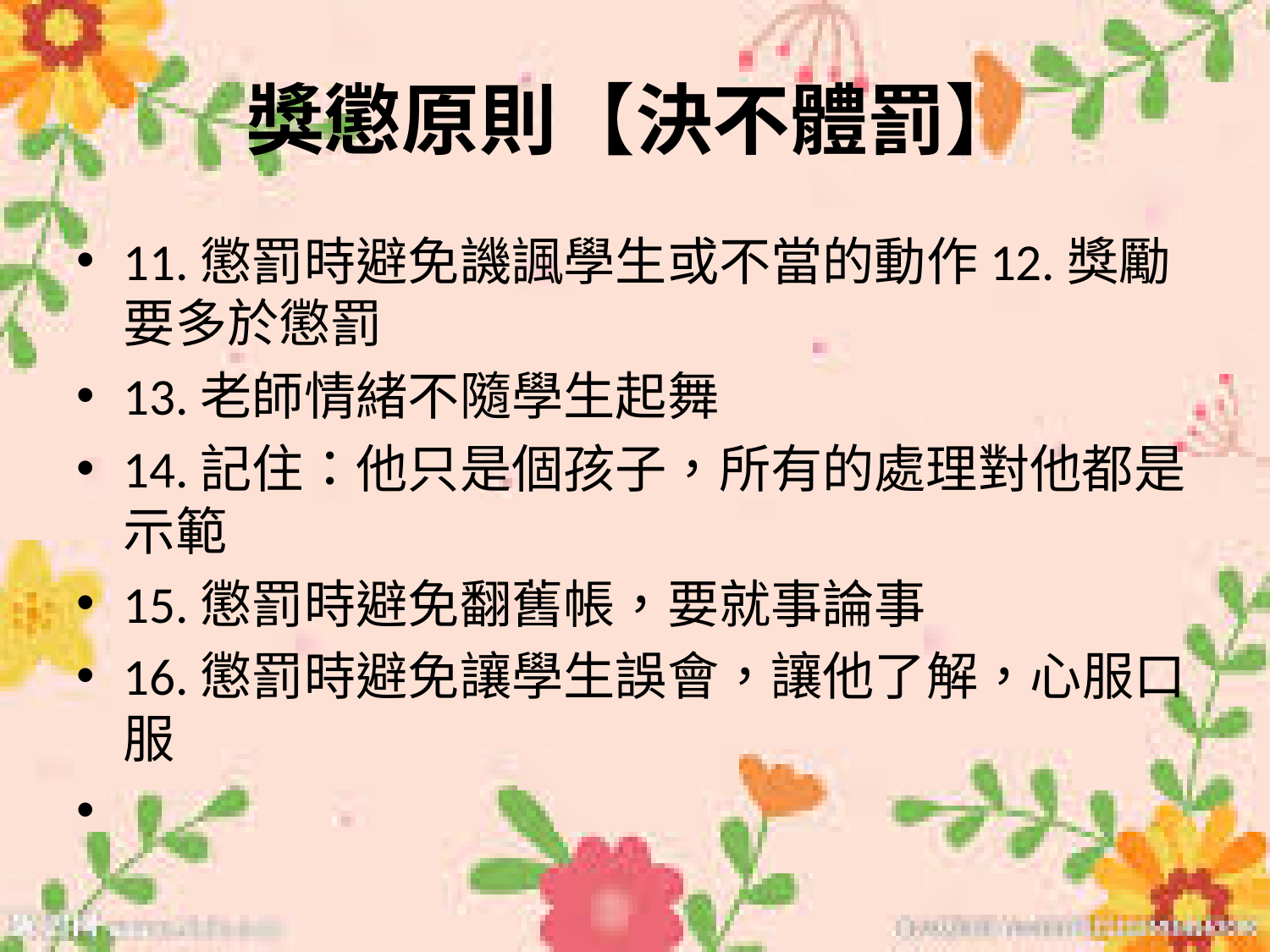

# 獎懲原則【決不體罰】
11.懲罰時避免譏諷學生或不當的動作12.獎勵要多於懲罰
13.老師情緒不隨學生起舞
14.記住：他只是個孩子，所有的處理對他都是示範
15.懲罰時避免翻舊帳，要就事論事
16.懲罰時避免讓學生誤會，讓他了解，心服口服